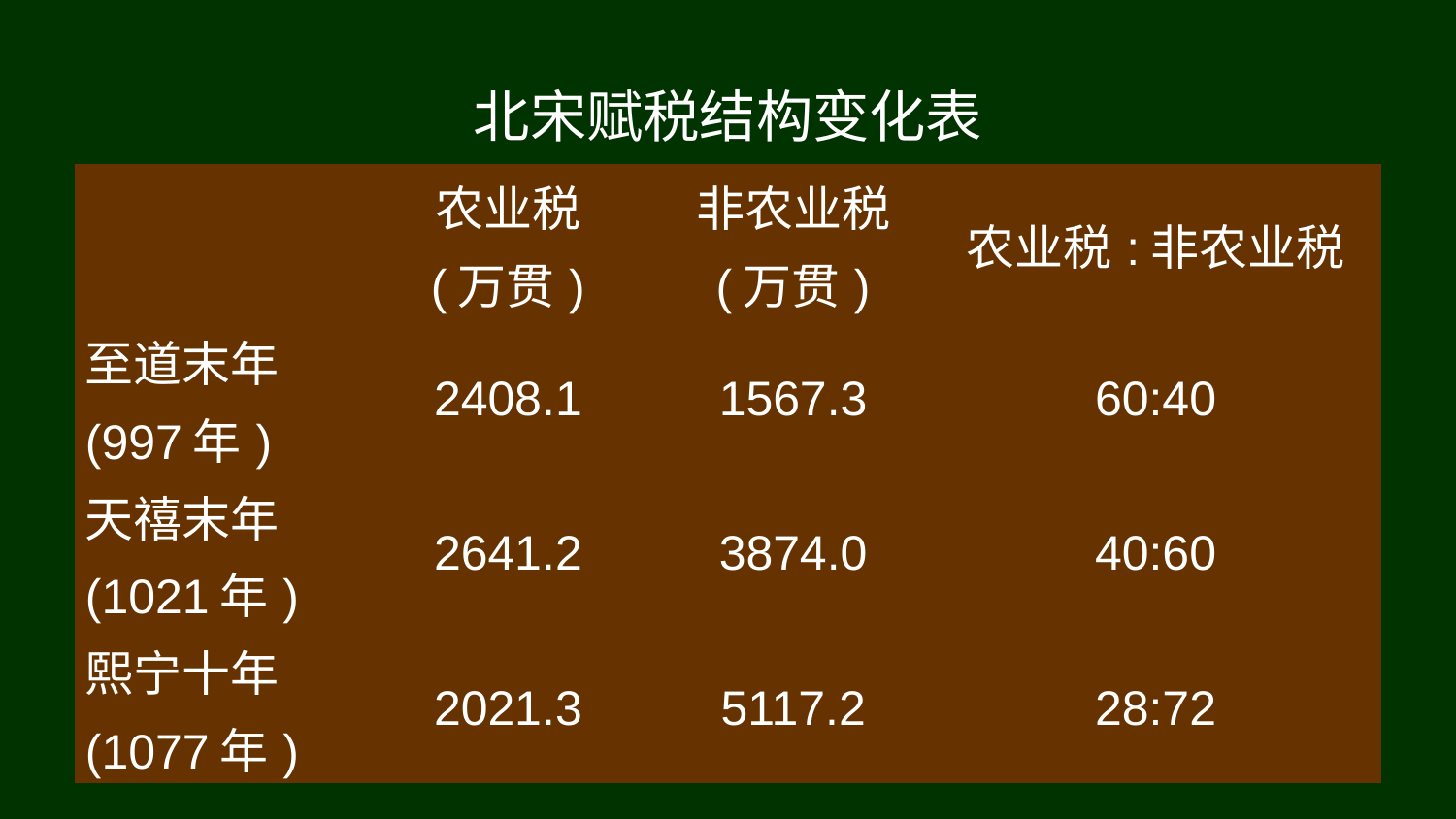

北宋赋税结构变化表
|  | 农业税 (万贯) | 非农业税 (万贯) | 农业税:非农业税 |
| --- | --- | --- | --- |
| 至道末年(997年) | 2408.1 | 1567.3 | 60:40 |
| 天禧末年(1021年) | 2641.2 | 3874.0 | 40:60 |
| 熙宁十年(1077年) | 2021.3 | 5117.2 | 28:72 |